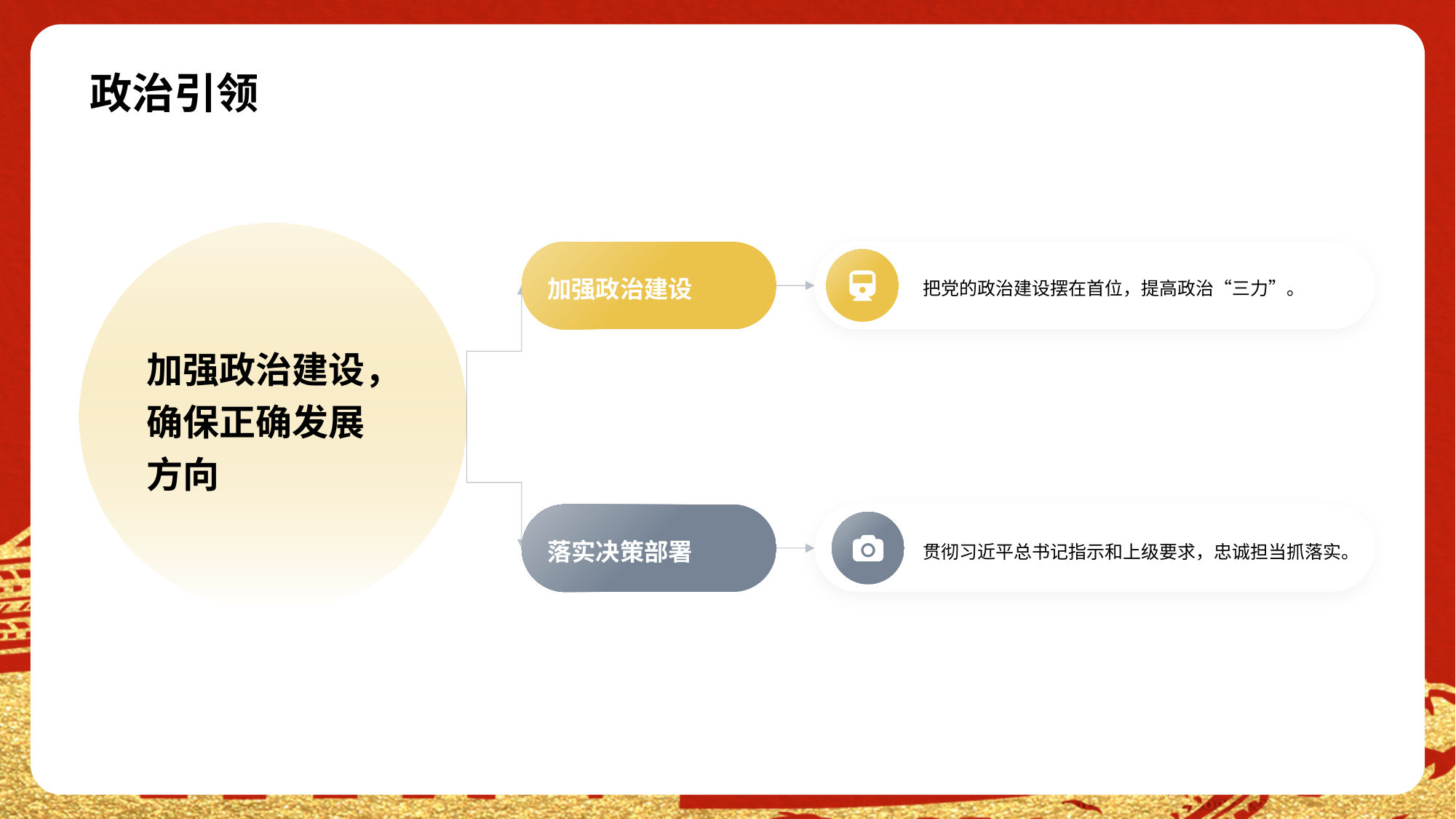

# 政治引领
加强政治建设，确保正确发展方向

加强政治建设

把党的政治建设摆在首位，提高政治“三力”。

落实决策部署

贯彻习近平总书记指示和上级要求，忠诚担当抓落实。